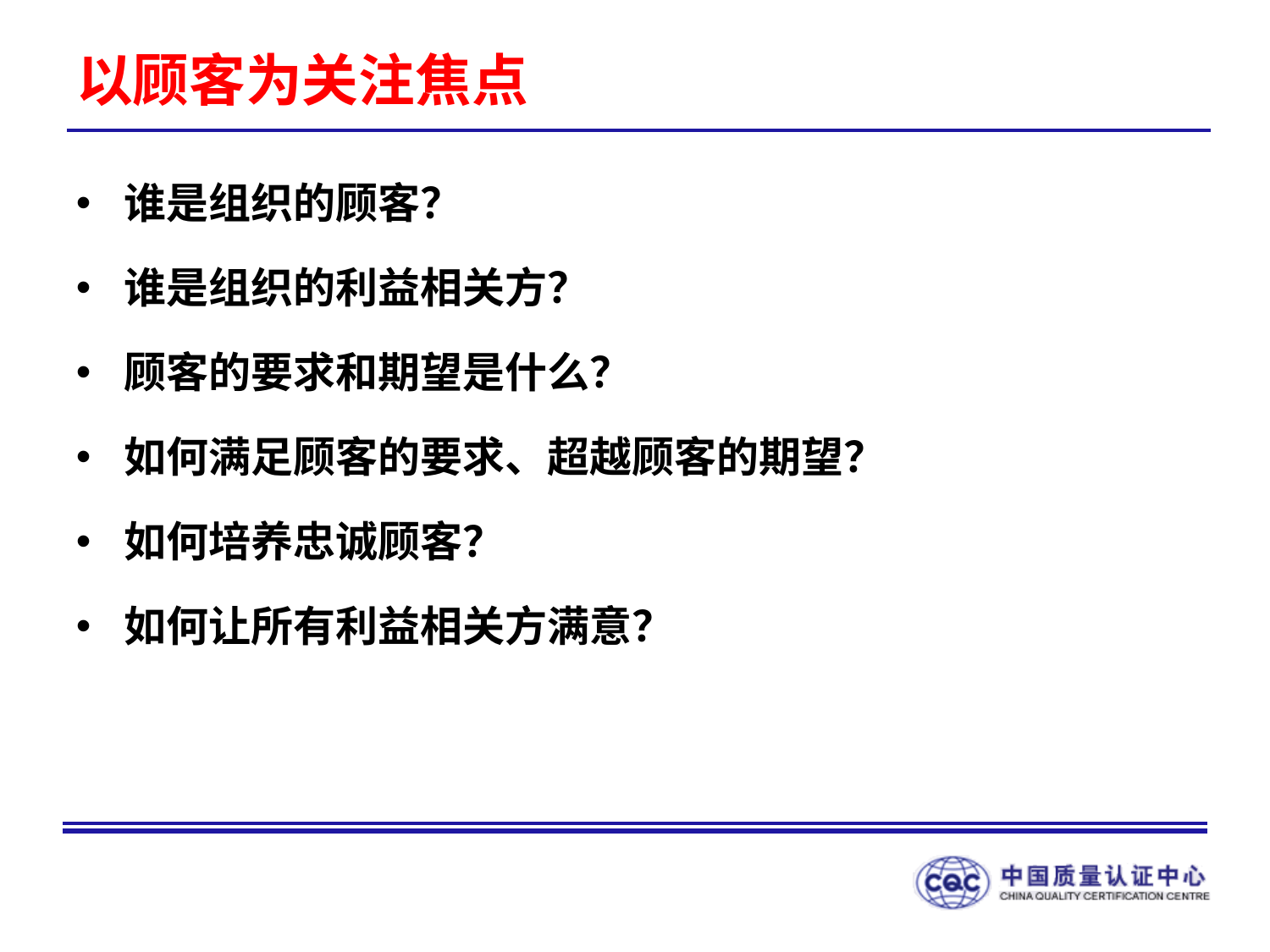

# 以顾客为关注焦点
谁是组织的顾客？
谁是组织的利益相关方？
顾客的要求和期望是什么？
如何满足顾客的要求、超越顾客的期望？
如何培养忠诚顾客？
如何让所有利益相关方满意？